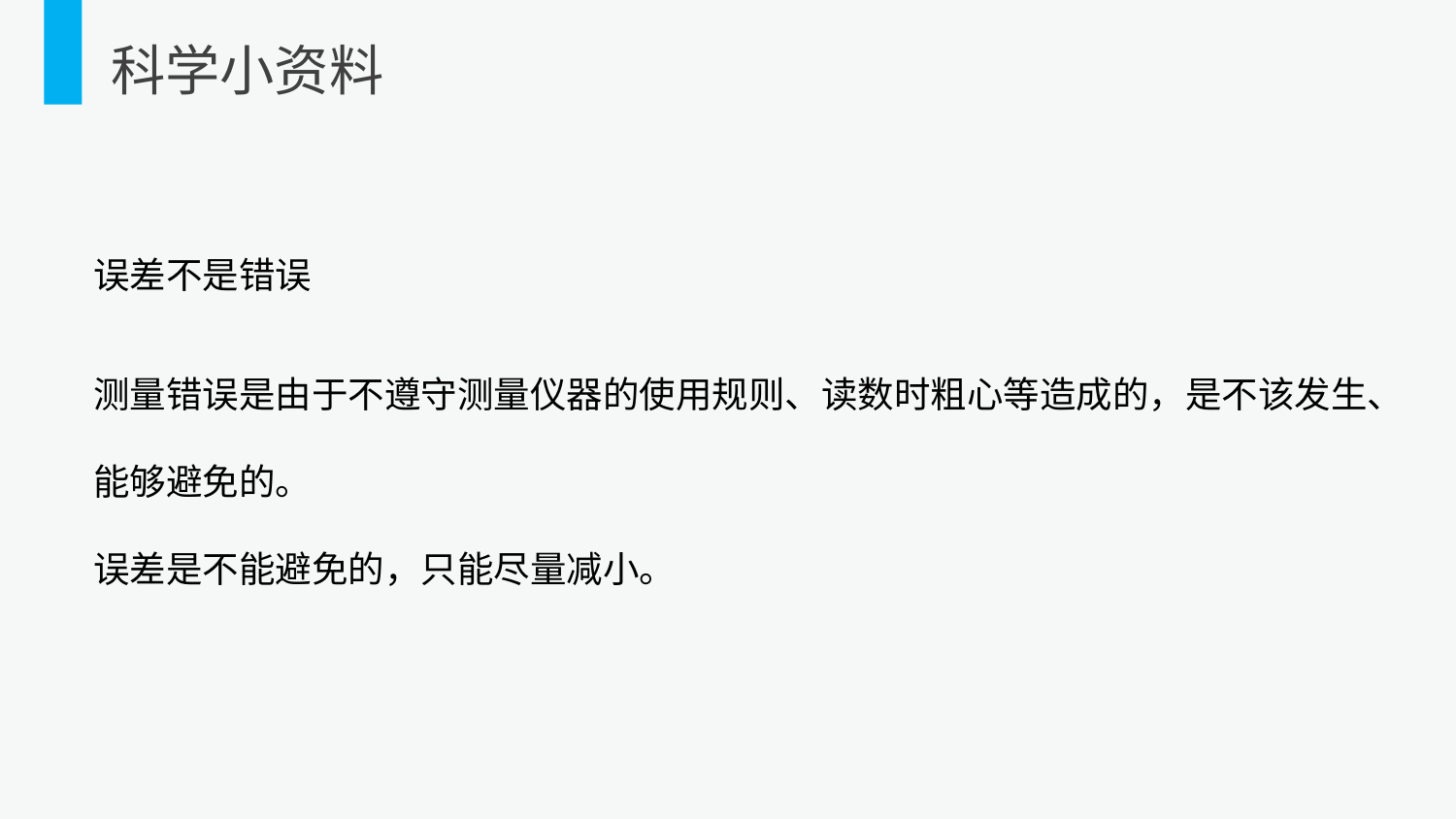

科学小资料
误差不是错误
测量错误是由于不遵守测量仪器的使用规则、读数时粗心等造成的，是不该发生、能够避免的。
误差是不能避免的，只能尽量减小。